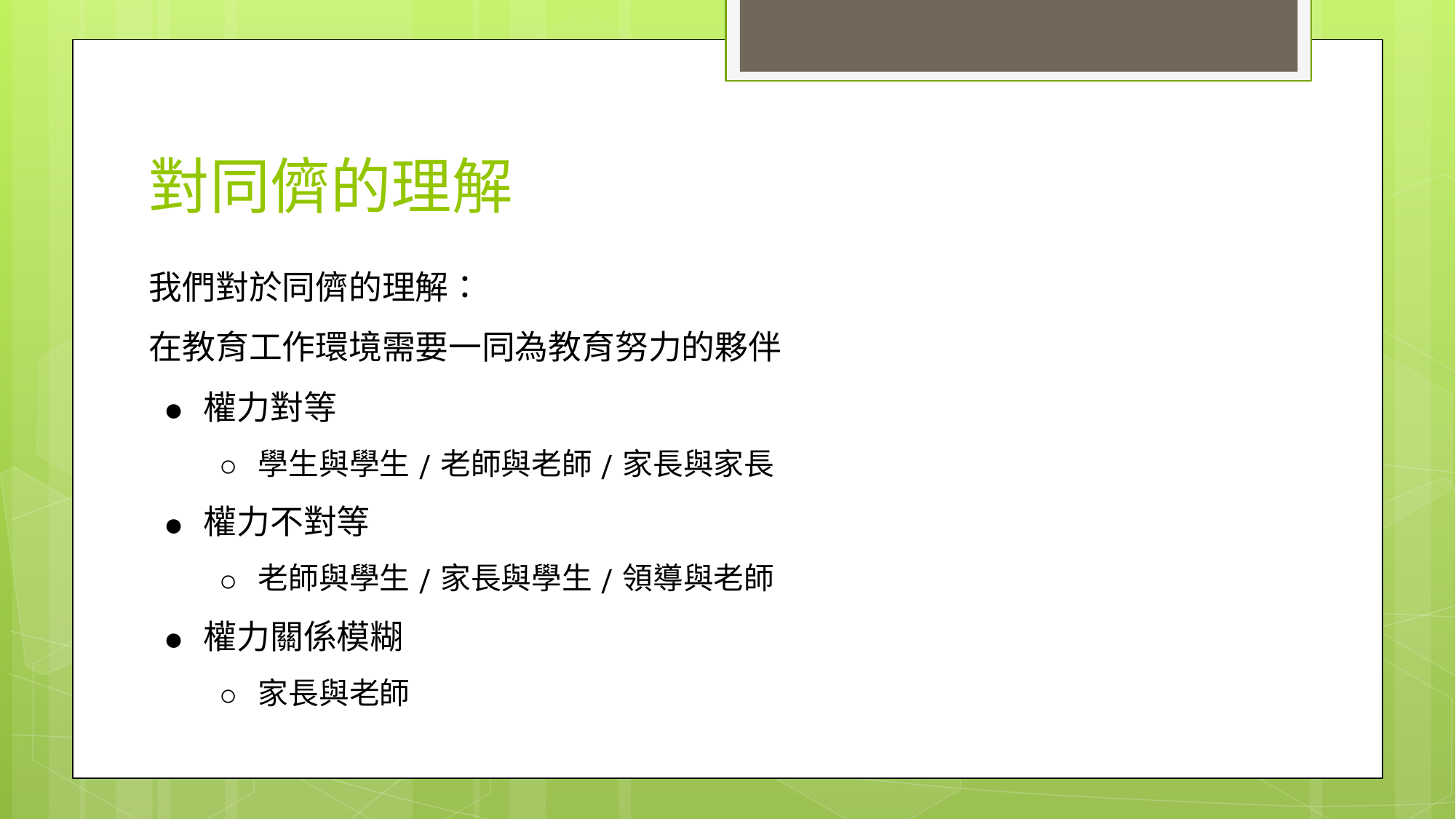

# 對同儕的理解
我們對於同儕的理解：
在教育工作環境需要一同為教育努力的夥伴
權力對等
學生與學生/老師與老師/家長與家長
權力不對等
老師與學生/家長與學生/領導與老師
權力關係模糊
家長與老師